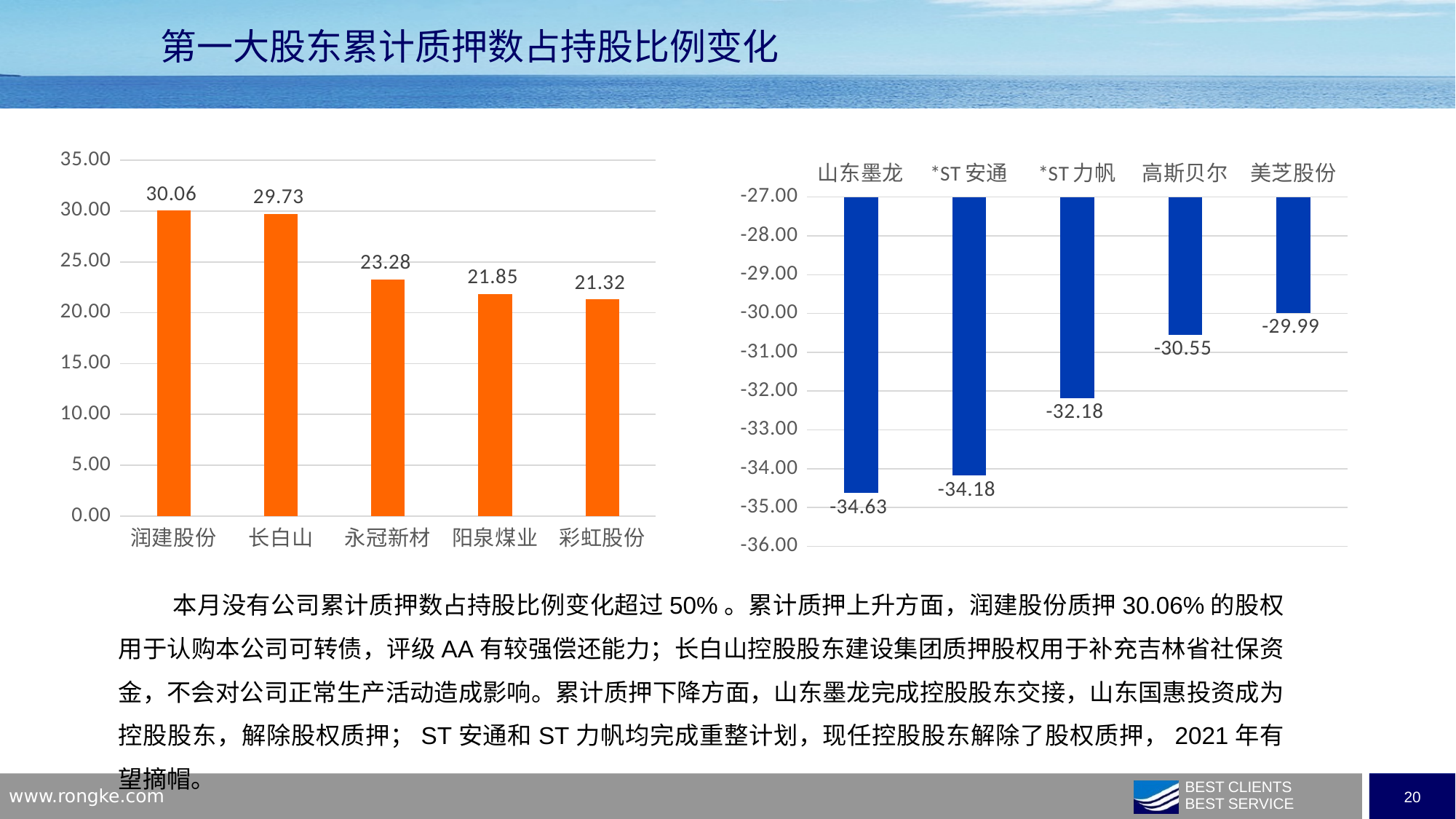

第一大股东累计质押数占持股比例变化

[unsupported chart]

[unsupported chart]

本月没有公司累计质押数占持股比例变化超过50%。累计质押上升方面，润建股份质押30.06%的股权用于认购本公司可转债，评级AA有较强偿还能力；长白山控股股东建设集团质押股权用于补充吉林省社保资金，不会对公司正常生产活动造成影响。累计质押下降方面，山东墨龙完成控股股东交接，山东国惠投资成为控股股东，解除股权质押；ST安通和ST力帆均完成重整计划，现任控股股东解除了股权质押，2021年有望摘帽。